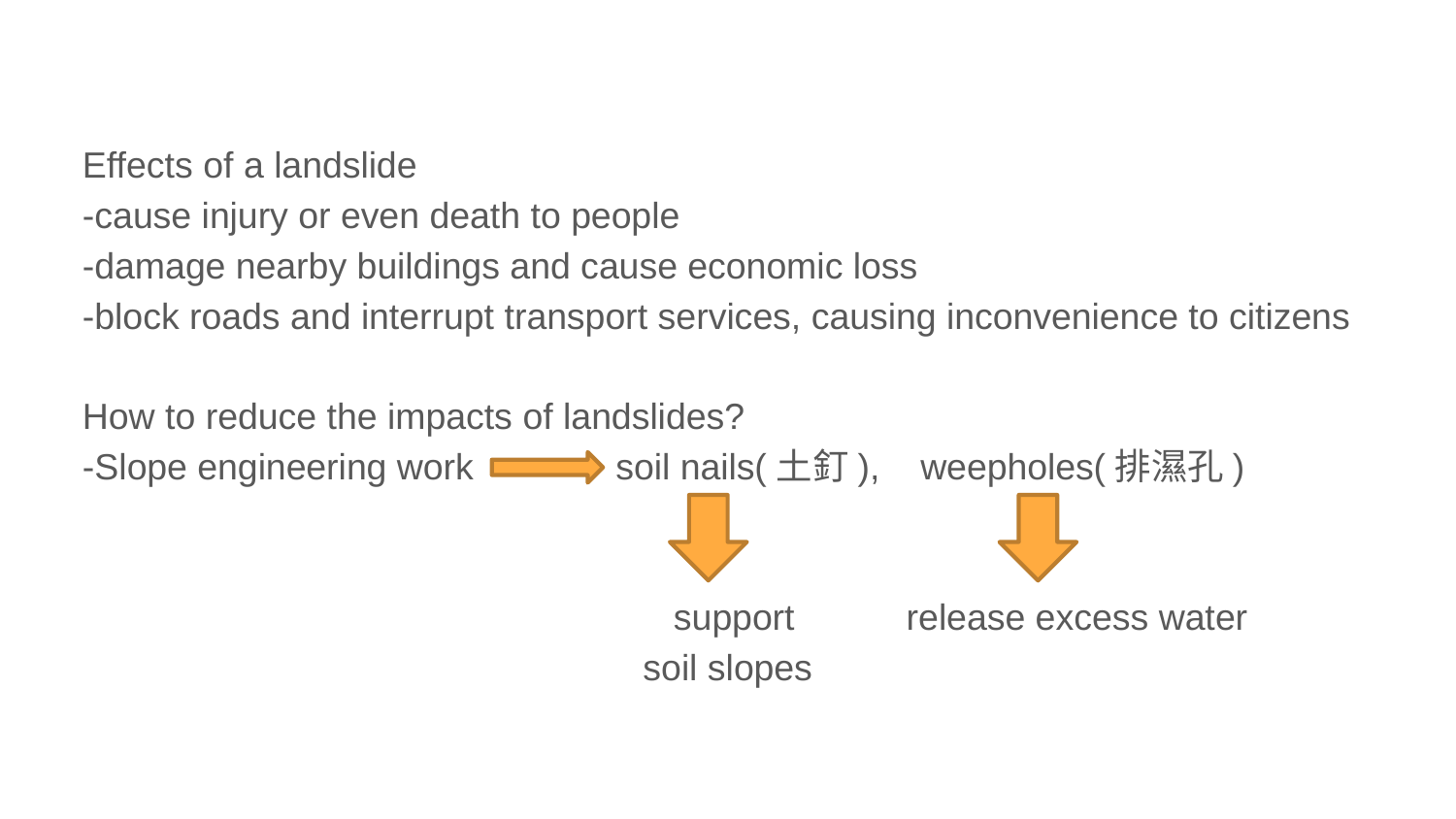

Effects of a landslide
-cause injury or even death to people
-damage nearby buildings and cause economic loss
-block roads and interrupt transport services, causing inconvenience to citizens

How to reduce the impacts of landslides?
-Slope engineering work              soil nails(土釘),    weepholes(排濕孔)

                                                          support           release excess water
                                                       soil slopes